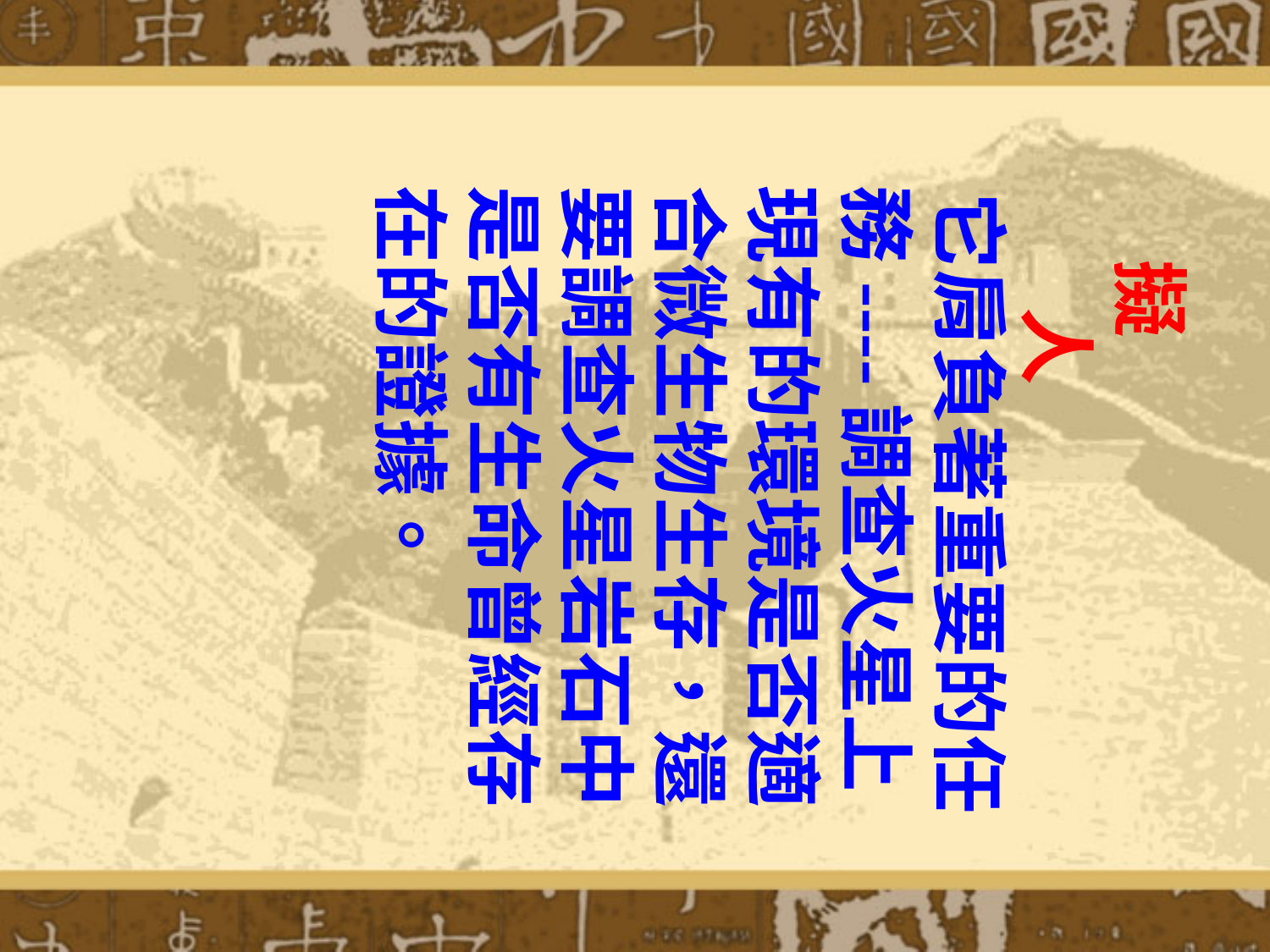

它肩負著重要的任務----調查火星上現有的環境是否適合微生物生存，還要調查火星岩石中是否有生命曾經存在的證據。
擬人